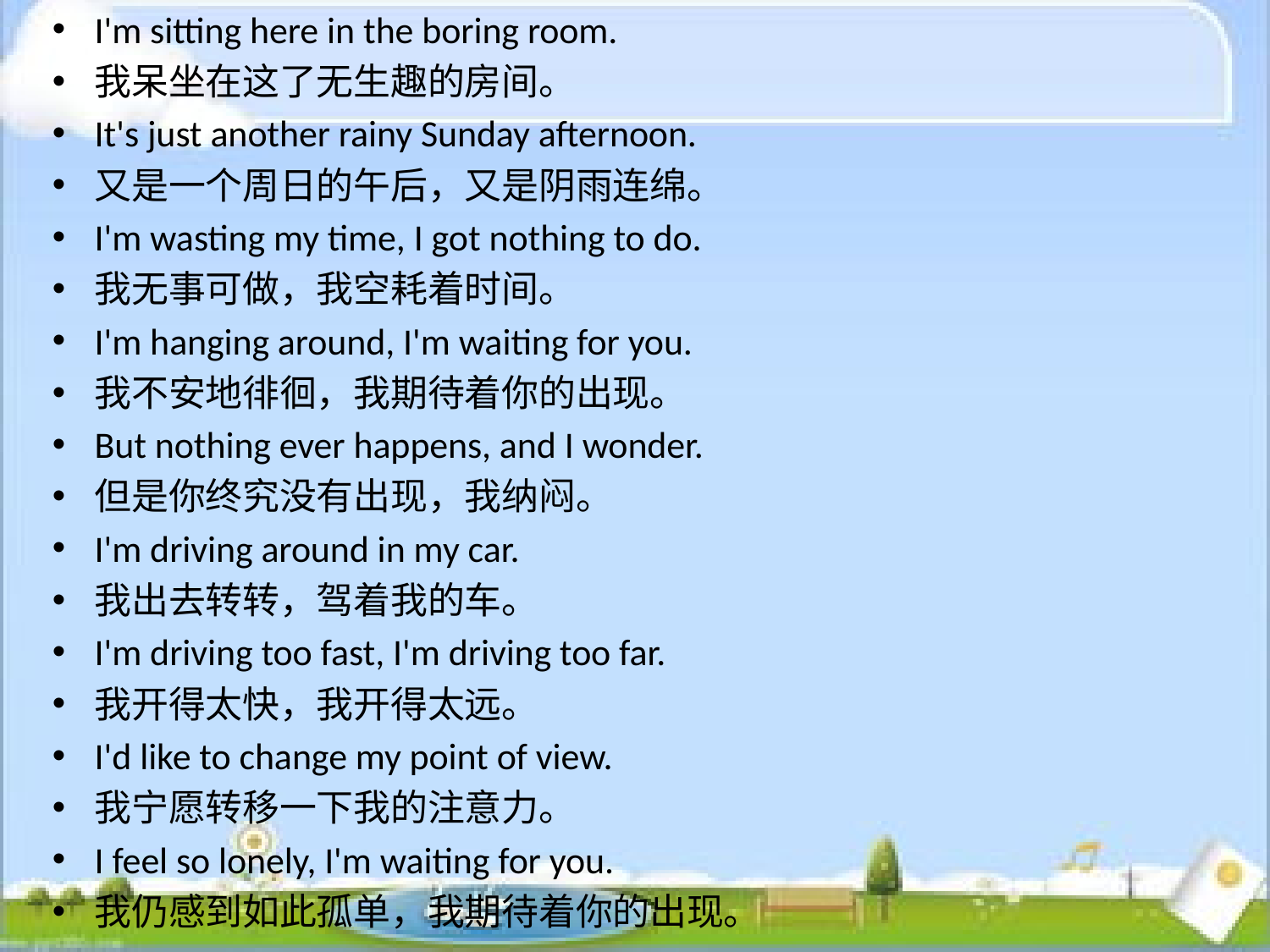

I'm sitting here in the boring room.
我呆坐在这了无生趣的房间。
It's just another rainy Sunday afternoon.
又是一个周日的午后，又是阴雨连绵。
I'm wasting my time, I got nothing to do.
我无事可做，我空耗着时间。
I'm hanging around, I'm waiting for you.
我不安地徘徊，我期待着你的出现。
But nothing ever happens, and I wonder.
但是你终究没有出现，我纳闷。
I'm driving around in my car.
我出去转转，驾着我的车。
I'm driving too fast, I'm driving too far.
我开得太快，我开得太远。
I'd like to change my point of view.
我宁愿转移一下我的注意力。
I feel so lonely, I'm waiting for you.
我仍感到如此孤单，我期待着你的出现。